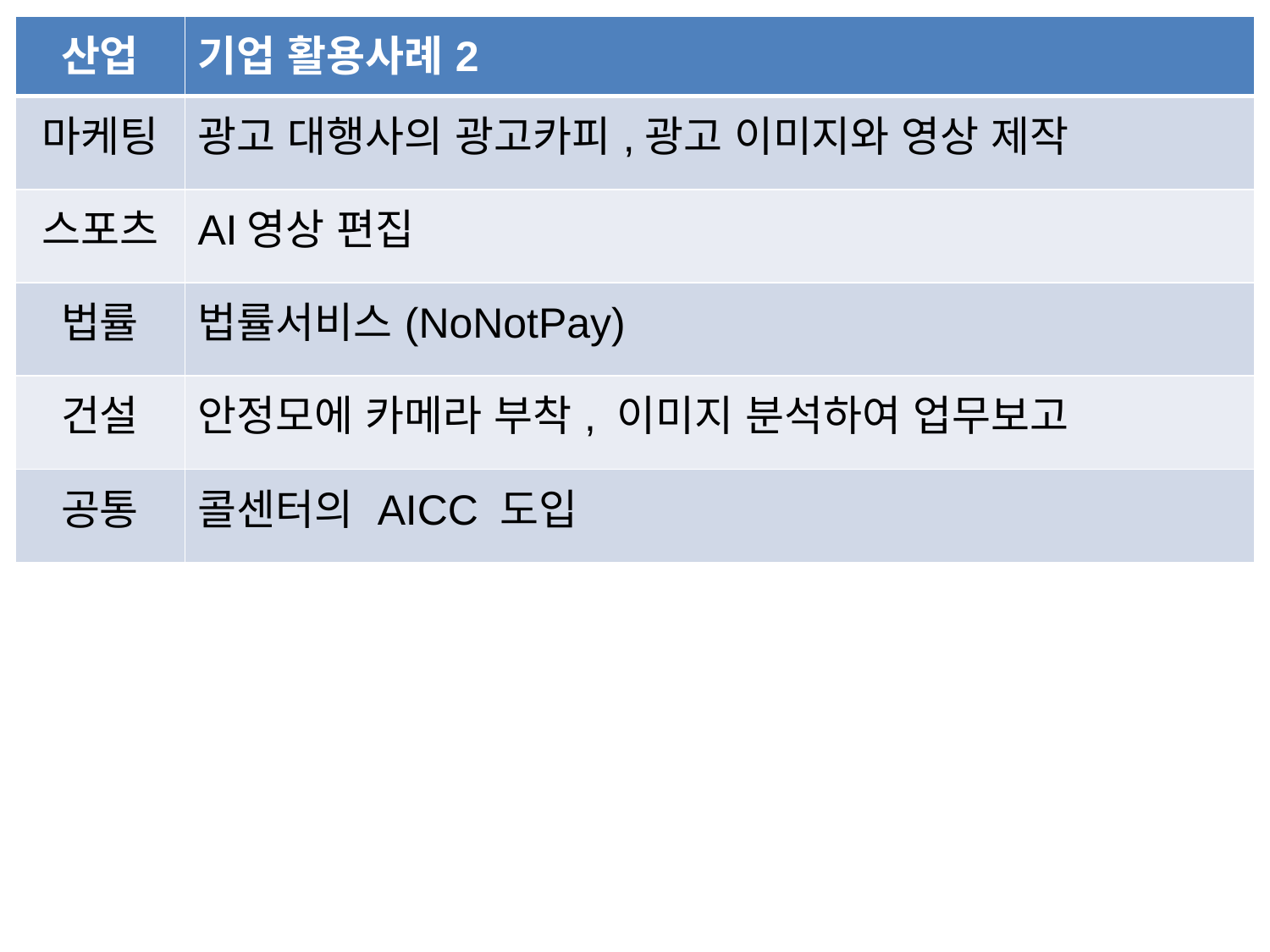

| 산업 | 기업 활용사례2 |
| --- | --- |
| 마케팅 | 광고 대행사의 광고카피,광고 이미지와 영상 제작 |
| 스포츠 | AI영상 편집 |
| 법률 | 법률서비스(NoNotPay) |
| 건설 | 안정모에 카메라 부착, 이미지 분석하여 업무보고 |
| 공통 | 콜센터의 AICC 도입 |